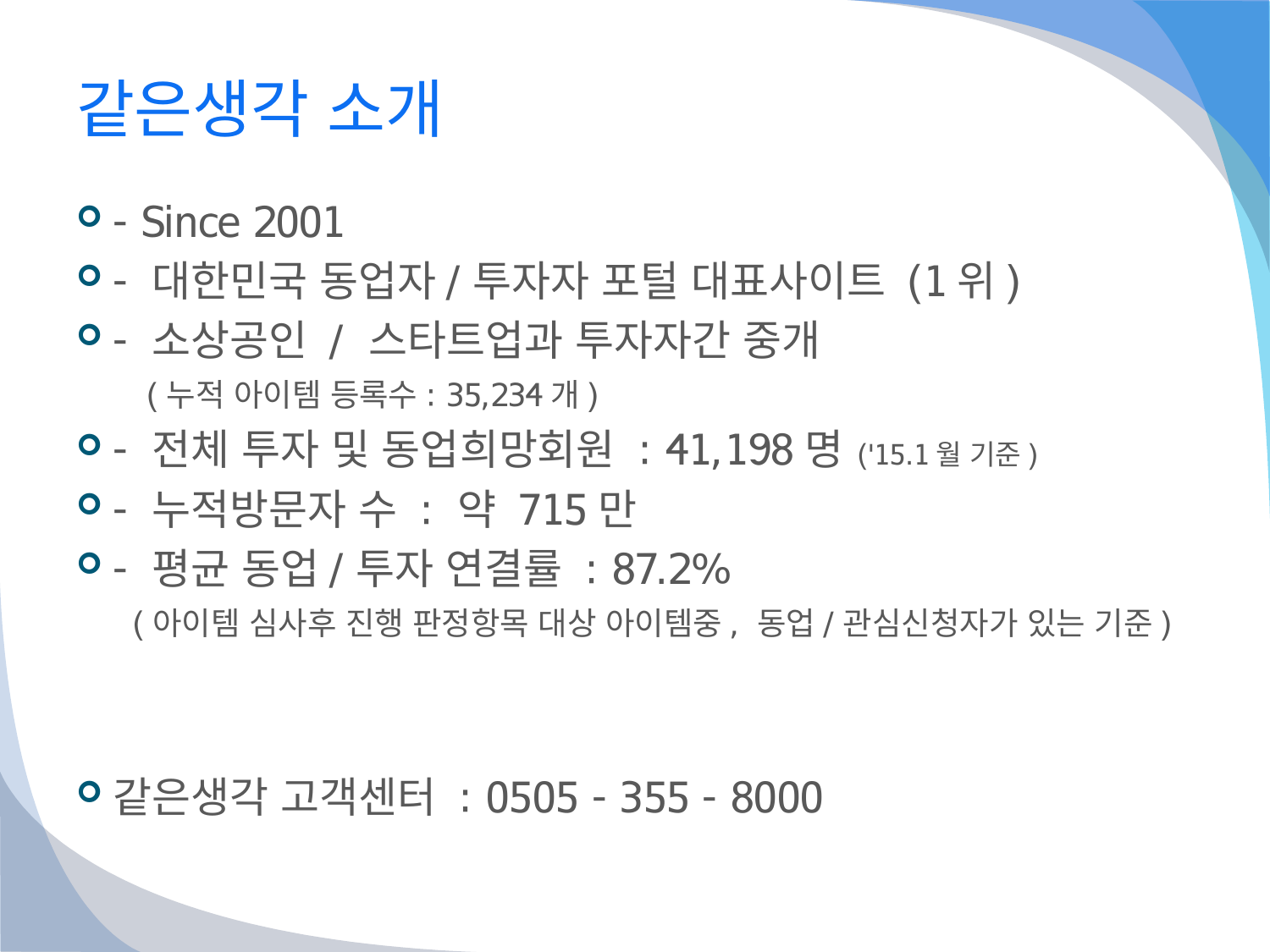

# 같은생각 소개
- Since 2001
- 대한민국 동업자/투자자 포털 대표사이트 (1위)
- 소상공인 / 스타트업과 투자자간 중개
  (누적 아이템 등록수: 35,234개)
- 전체 투자 및 동업희망회원 : 41,198명 ('15.1월 기준)
- 누적방문자 수 : 약 715만
- 평균 동업/투자 연결률 : 87.2%
  (아이템 심사후 진행 판정항목 대상 아이템중, 동업/관심신청자가 있는 기준)

같은생각 고객센터 : 0505 - 355 - 8000